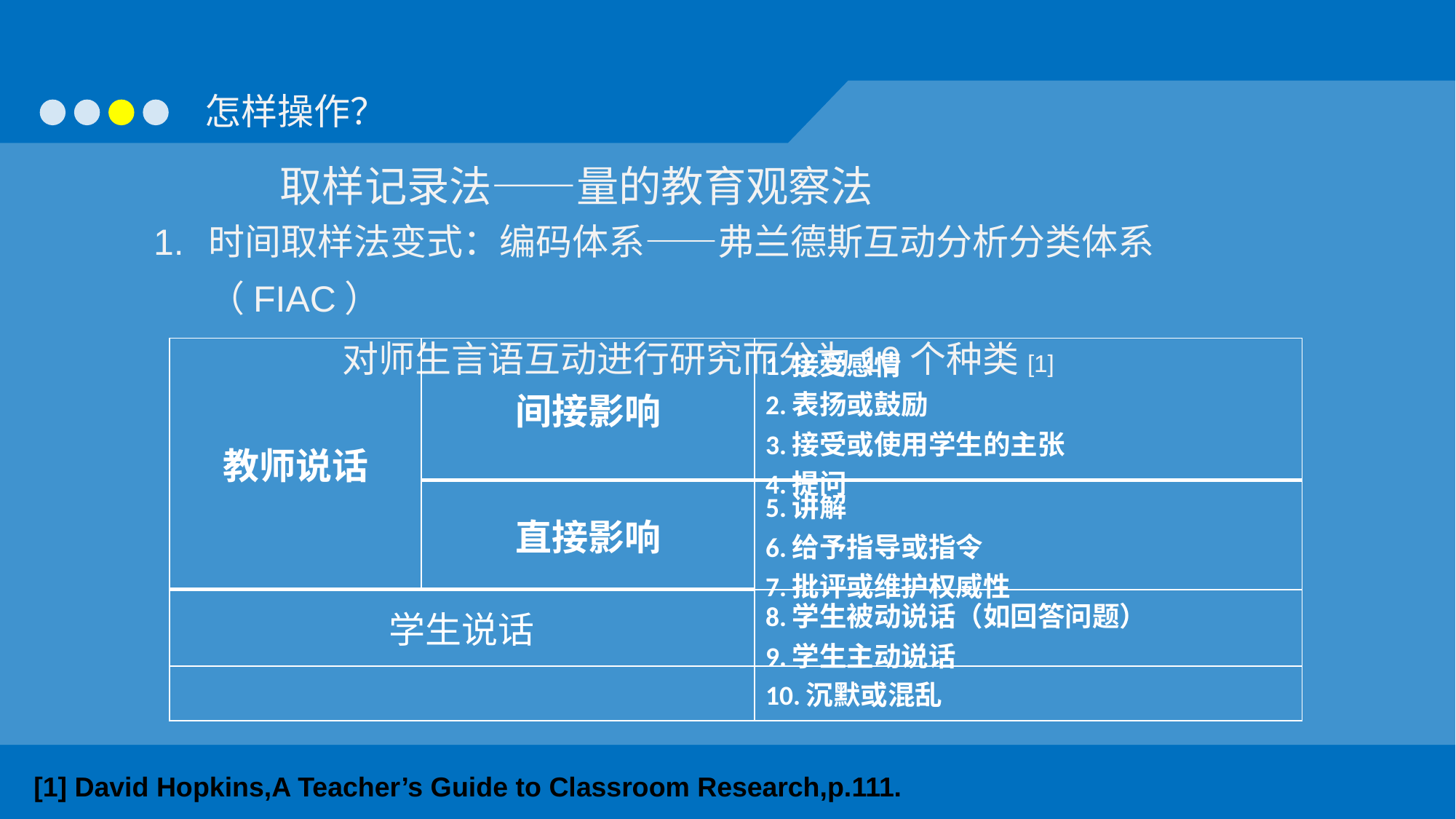

取样记录法——量的教育观察法
时间取样法变式：编码体系——弗兰德斯互动分析分类体系（FIAC）
                      对师生言语互动进行研究而分为10个种类[1]

| 教师说话 | 间接影响 | 1.接受感情 2.表扬或鼓励 3.接受或使用学生的主张 4.提问 |
| --- | --- | --- |
|  | 直接影响 | 5.讲解 6.给予指导或指令 7.批评或维护权威性 |
| 学生说话 |  | 8.学生被动说话（如回答问题） 9.学生主动说话 |
|  |  | 10.沉默或混乱 |
[1] David Hopkins,A Teacher’s Guide to Classroom Research,p.111.